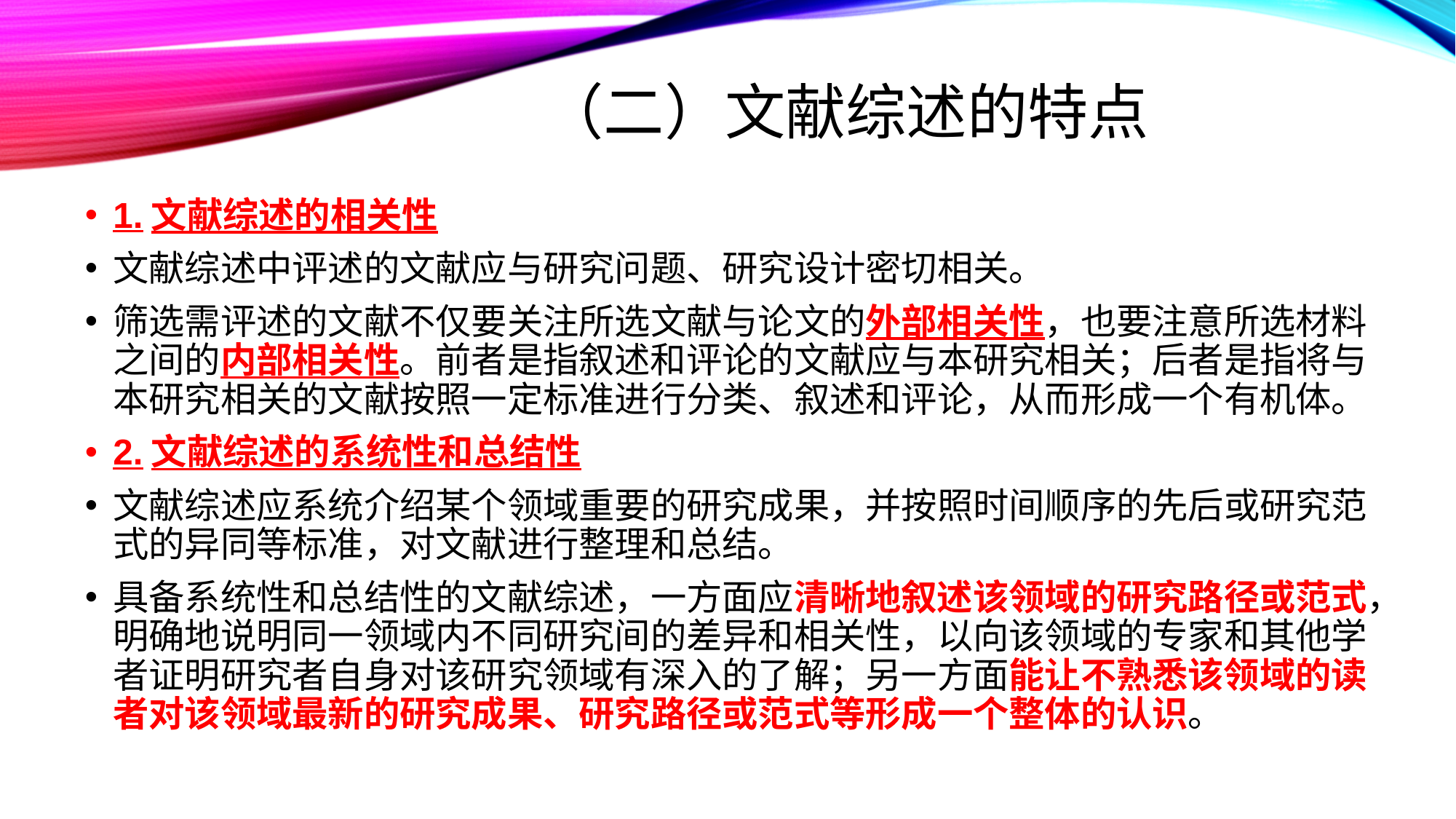

# （二）文献综述的特点
1.文献综述的相关性
文献综述中评述的文献应与研究问题、研究设计密切相关。
筛选需评述的文献不仅要关注所选文献与论文的外部相关性，也要注意所选材料之间的内部相关性。前者是指叙述和评论的文献应与本研究相关；后者是指将与本研究相关的文献按照一定标准进行分类、叙述和评论，从而形成一个有机体。
2.文献综述的系统性和总结性
文献综述应系统介绍某个领域重要的研究成果，并按照时间顺序的先后或研究范式的异同等标准，对文献进行整理和总结。
具备系统性和总结性的文献综述，一方面应清晰地叙述该领域的研究路径或范式，明确地说明同一领域内不同研究间的差异和相关性，以向该领域的专家和其他学者证明研究者自身对该研究领域有深入的了解；另一方面能让不熟悉该领域的读者对该领域最新的研究成果、研究路径或范式等形成一个整体的认识。